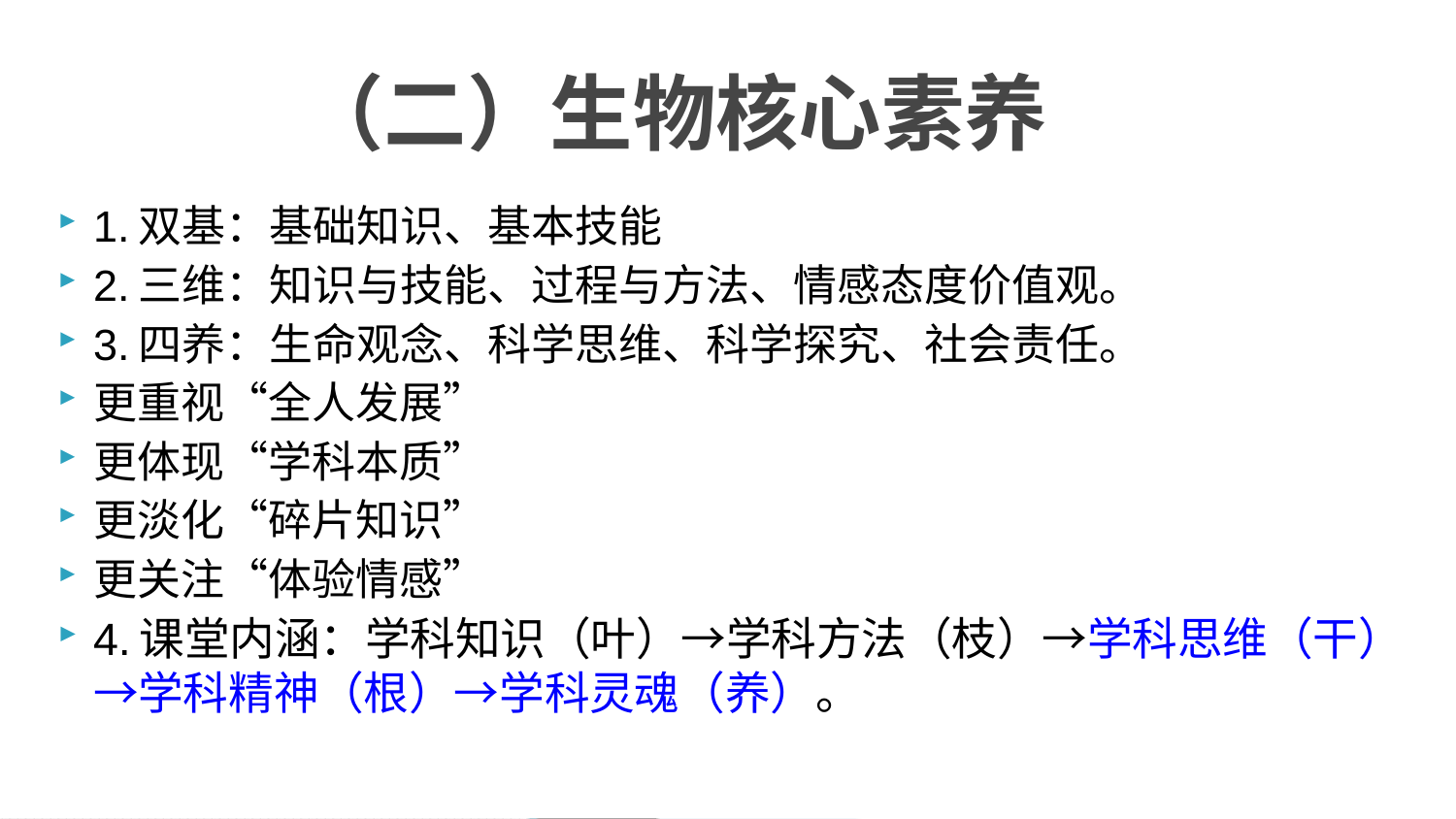

# （二）生物核心素养
1.双基：基础知识、基本技能
2.三维：知识与技能、过程与方法、情感态度价值观。
3.四养：生命观念、科学思维、科学探究、社会责任。
更重视“全人发展”
更体现“学科本质”
更淡化“碎片知识”
更关注“体验情感”
4.课堂内涵：学科知识（叶）→学科方法（枝）→学科思维（干）→学科精神（根）→学科灵魂（养）。